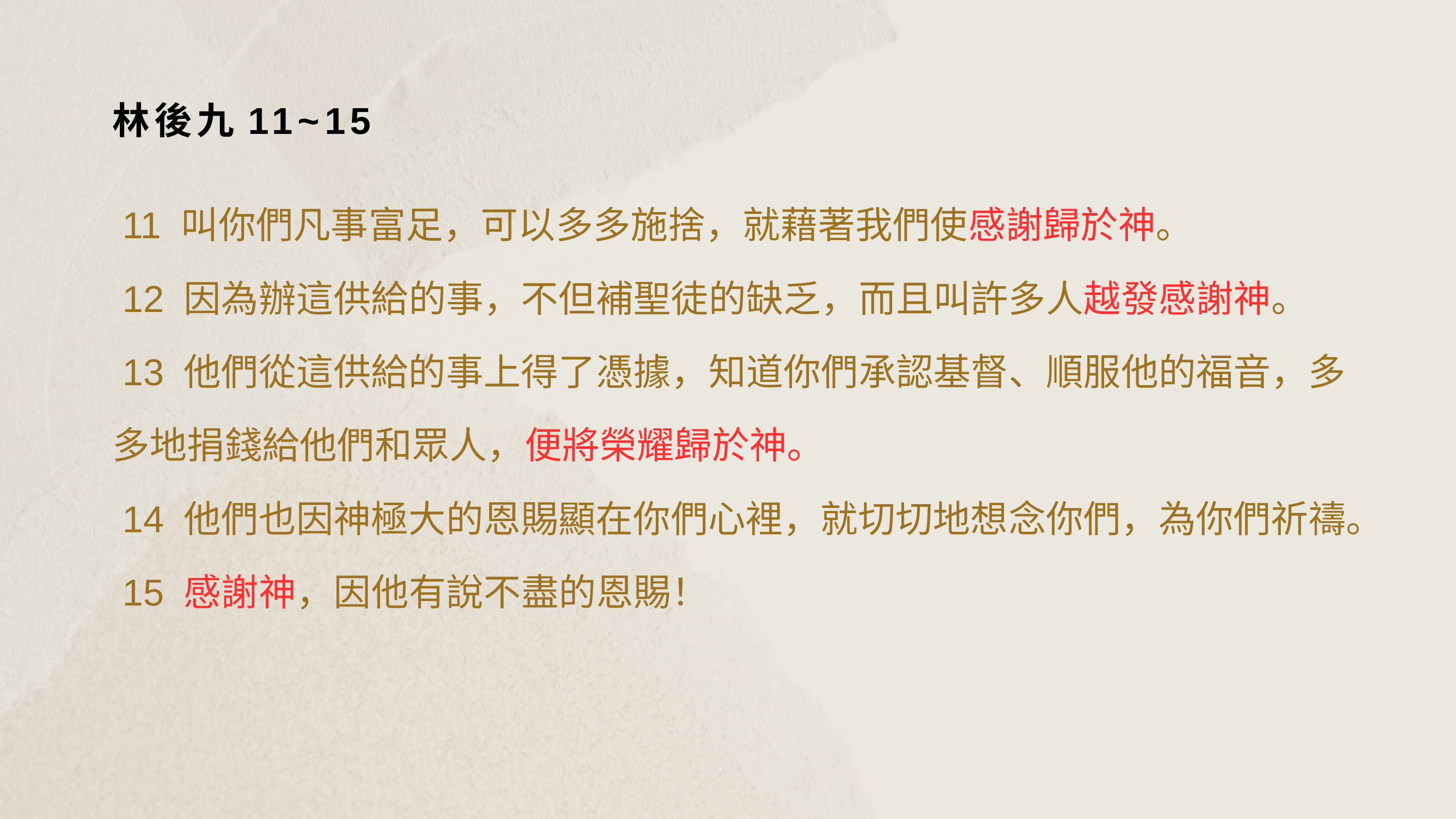

林後九11~15
 11 叫你們凡事富足，可以多多施捨，就藉著我們使感謝歸於神。
 12 因為辦這供給的事，不但補聖徒的缺乏，而且叫許多人越發感謝神。
 13 他們從這供給的事上得了憑據，知道你們承認基督、順服他的福音，多多地捐錢給他們和眾人，便將榮耀歸於神。
 14 他們也因神極大的恩賜顯在你們心裡，就切切地想念你們，為你們祈禱。
 15 感謝神，因他有說不盡的恩賜！